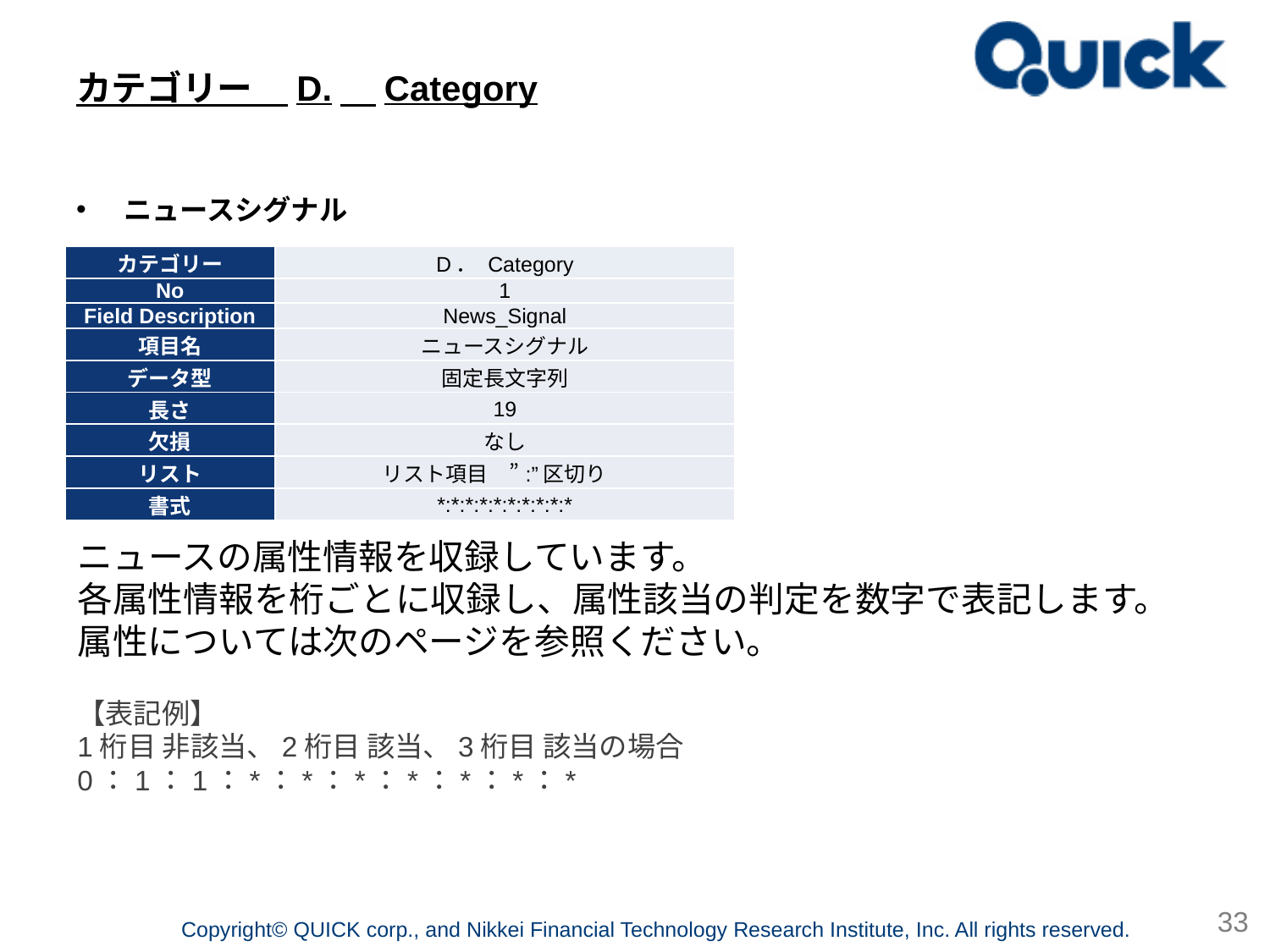

# カテゴリー　D.　Category
ニュースシグナル
| カテゴリー | D． Category |
| --- | --- |
| No | 1 |
| Field Description | News\_Signal |
| 項目名 | ニュースシグナル |
| データ型 | 固定長文字列 |
| 長さ | 19 |
| 欠損 | なし |
| リスト | リスト項目　”:”区切り |
| 書式 | \*:\*:\*:\*:\*:\*:\*:\*:\*:\* |
ニュースの属性情報を収録しています。
各属性情報を桁ごとに収録し、属性該当の判定を数字で表記します。
属性については次のページを参照ください。

【表記例】
1桁目 非該当、2桁目 該当、3桁目 該当の場合
0：1：1：*：*：*：*：*：*：*
33